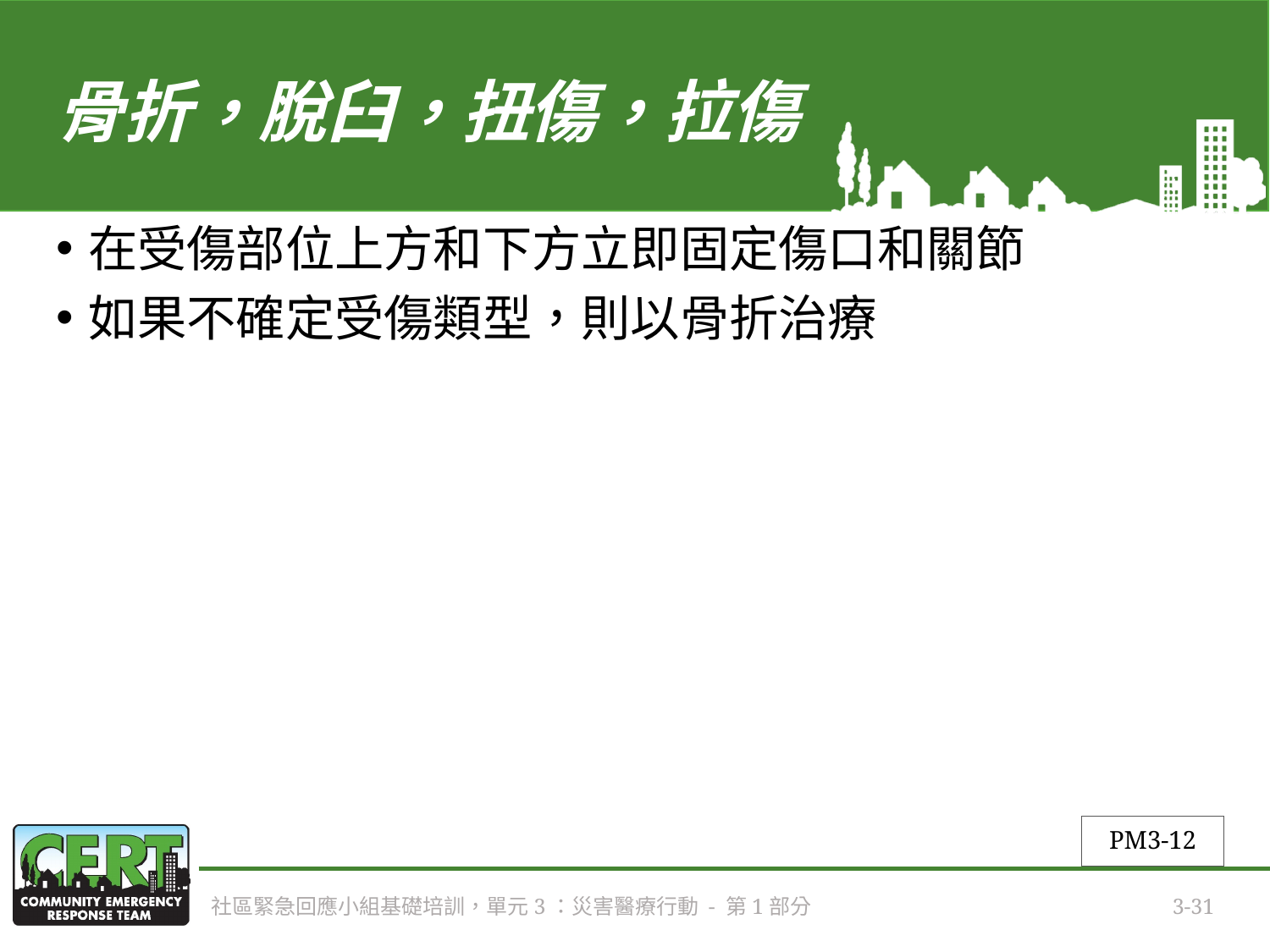

# 骨折，脫臼，扭傷，拉傷
在受傷部位上方和下方立即固定傷口和關節
如果不確定受傷類型，則以骨折治療
PM3-12
社區緊急回應小組基礎培訓，單元3：災害醫療行動 - 第1部分
3-31